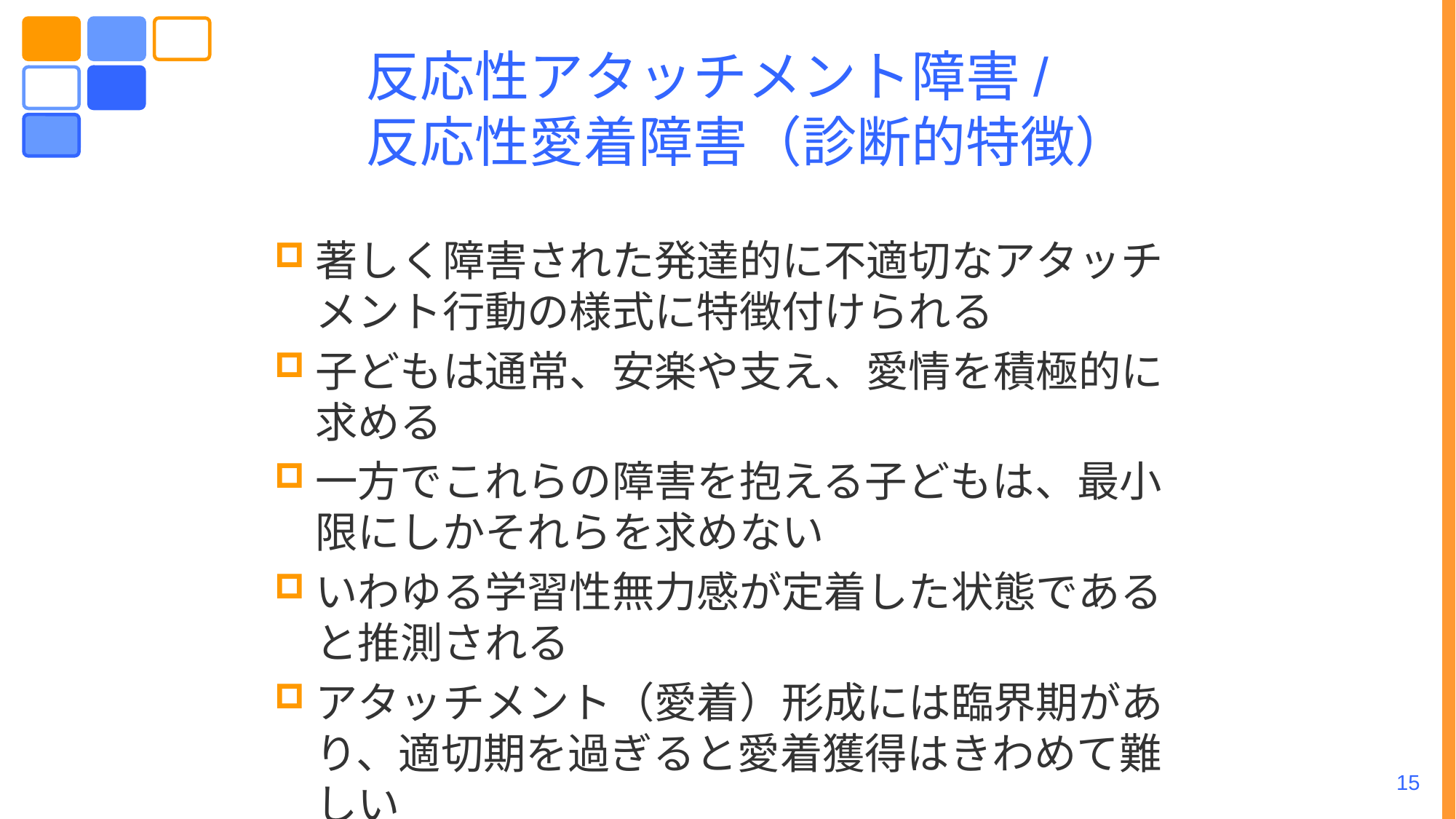

# 反応性アタッチメント障害/ 反応性愛着障害（診断的特徴）
著しく障害された発達的に不適切なアタッチメント行動の様式に特徴付けられる
子どもは通常、安楽や支え、愛情を積極的に求める
一方でこれらの障害を抱える子どもは、最小限にしかそれらを求めない
いわゆる学習性無力感が定着した状態であると推測される
アタッチメント（愛着）形成には臨界期があり、適切期を過ぎると愛着獲得はきわめて難しい

15